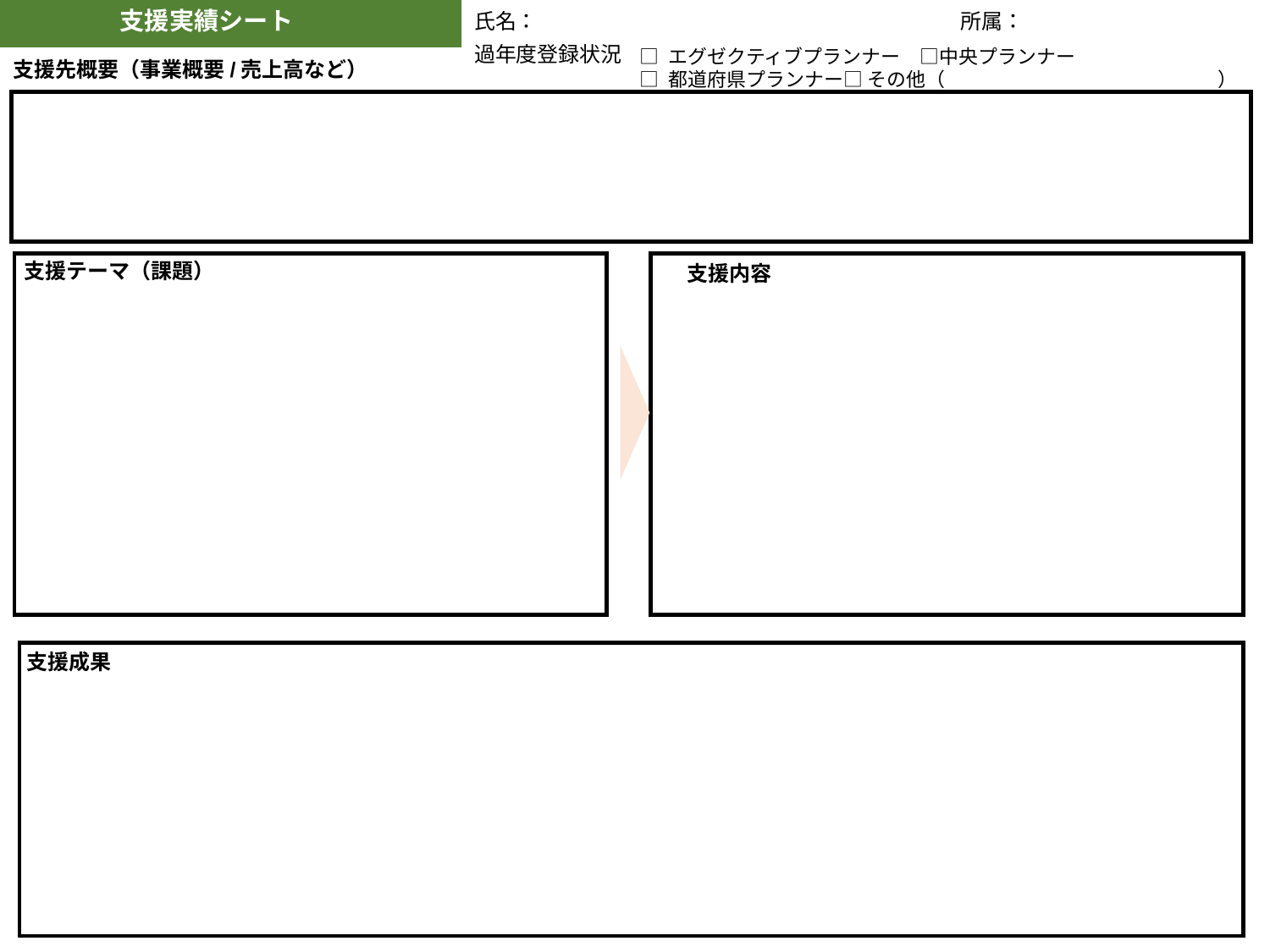

支援実績シート

氏名：　　　　　　　　　　　　　　　　　　　　所属：
過年度登録状況
□ エグゼクティブプランナー　□中央プランナー
□ 都道府県プランナー□ その他（　　　　　　　　　　　　　　）
支援先概要（事業概要/売上高など）

支援テーマ（課題）

支援内容

支援成果